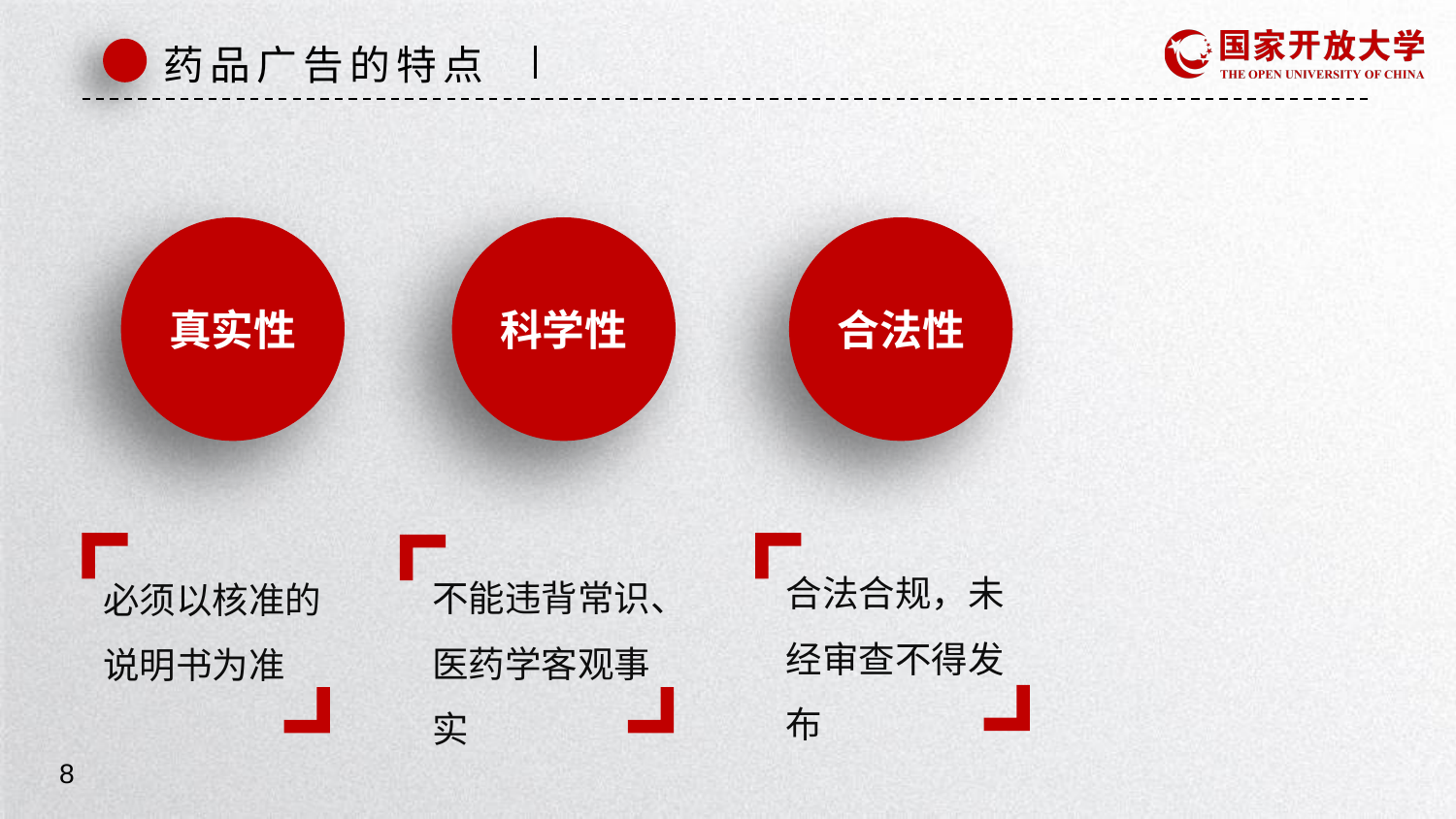

药品广告的特点

真实性
科学性
合法性

必须以核准的说明书为准

合法合规，未经审查不得发布

不能违背常识、医药学客观事实

8